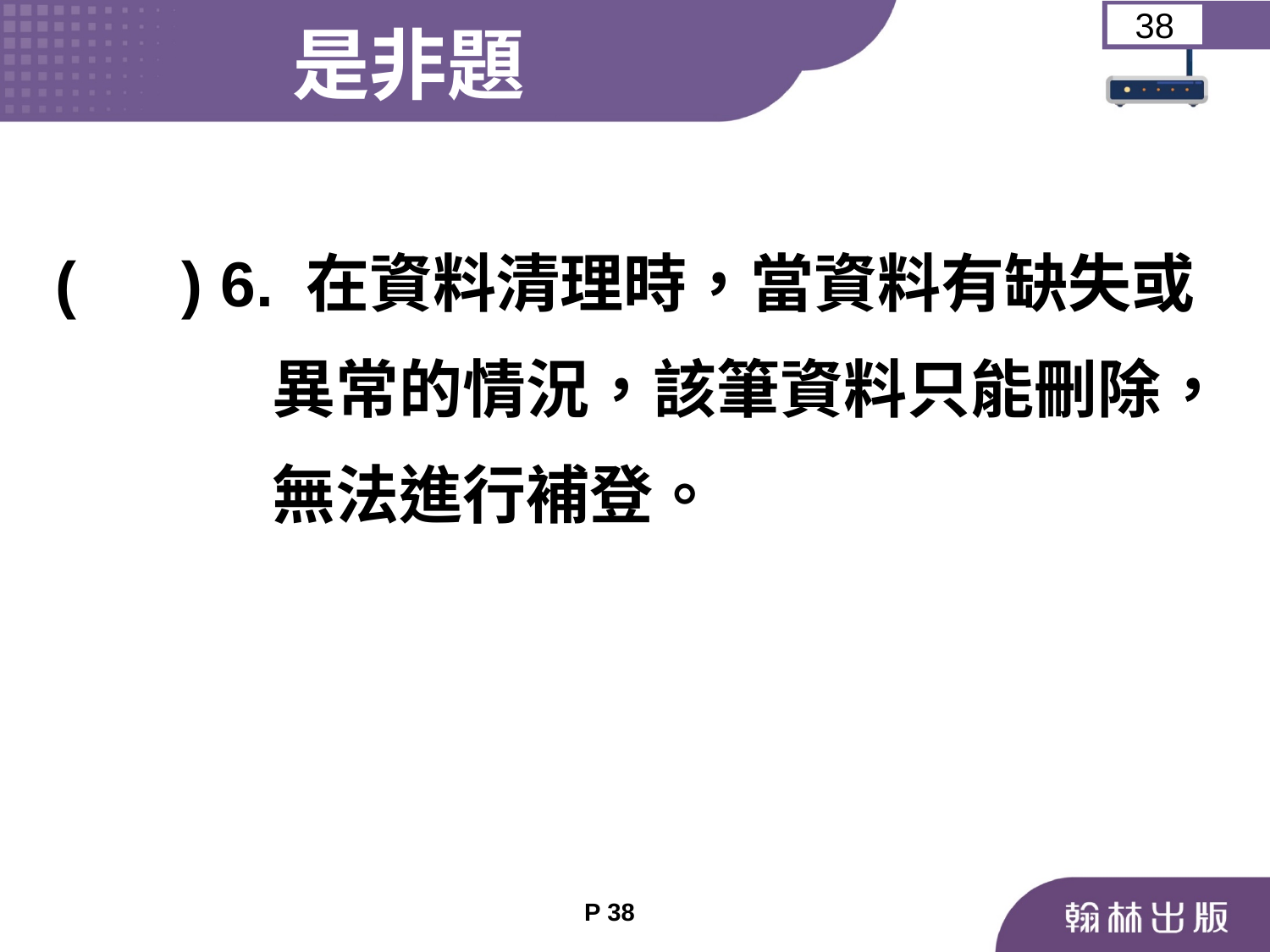

是非題

38
	 (      ) 6. 在資料清理時，當資料有缺失或
                 異常的情況，該筆資料只能刪除，
                 無法進行補登。
P 38